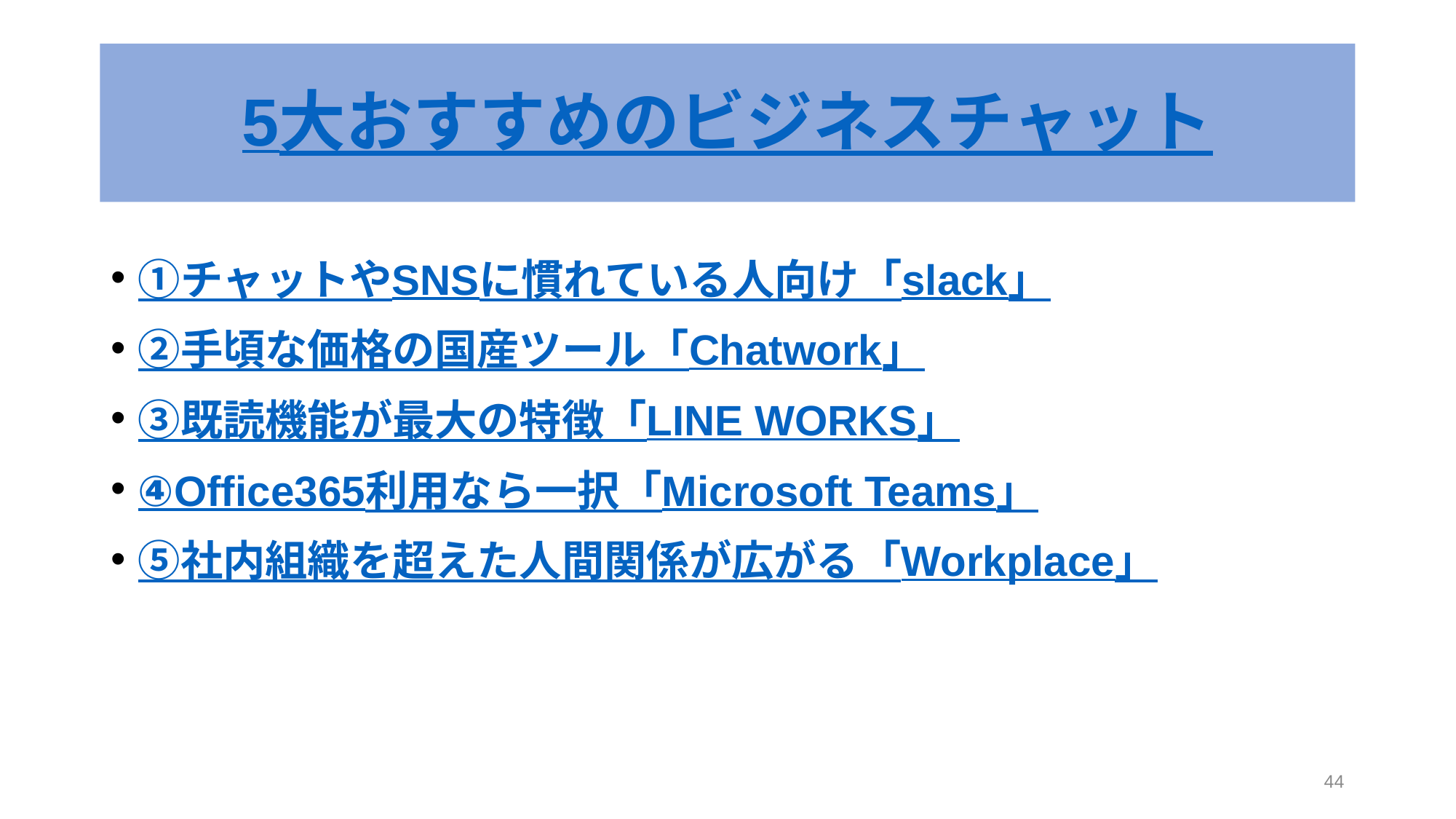

# 5大おすすめのビジネスチャット
①チャットやSNSに慣れている人向け「slack」
②手頃な価格の国産ツール「Chatwork」
③既読機能が最大の特徴「LINE WORKS」
④Office365利用なら一択「Microsoft Teams」
⑤社内組織を超えた人間関係が広がる「Workplace」

44